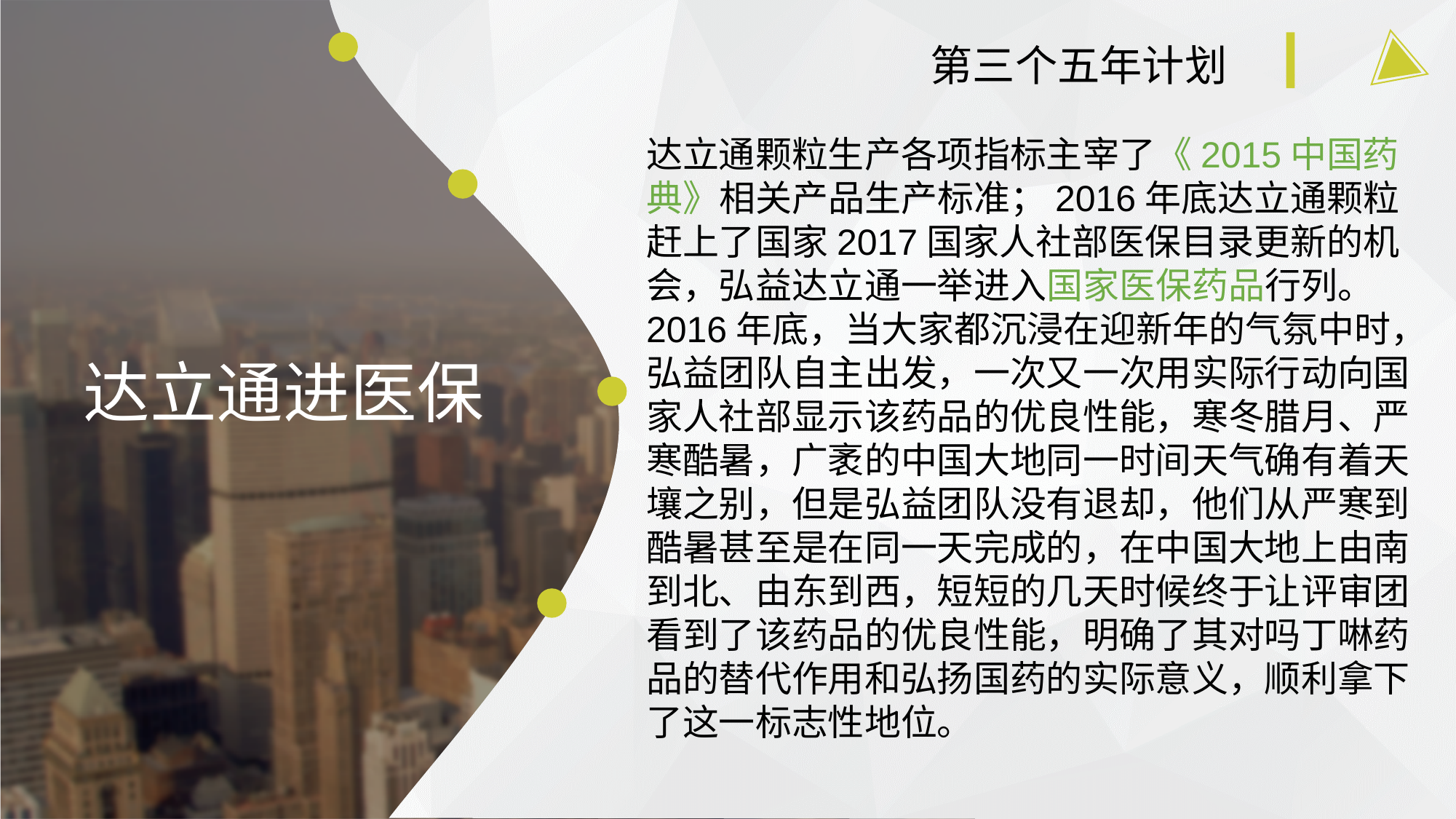

第三个五年计划

达立通颗粒生产各项指标主宰了《2015中国药典》相关产品生产标准；2016年底达立通颗粒赶上了国家2017国家人社部医保目录更新的机会，弘益达立通一举进入国家医保药品行列。
2016年底，当大家都沉浸在迎新年的气氛中时，弘益团队自主出发，一次又一次用实际行动向国家人社部显示该药品的优良性能，寒冬腊月、严寒酷暑，广袤的中国大地同一时间天气确有着天壤之别，但是弘益团队没有退却，他们从严寒到酷暑甚至是在同一天完成的，在中国大地上由南到北、由东到西，短短的几天时候终于让评审团看到了该药品的优良性能，明确了其对吗丁啉药品的替代作用和弘扬国药的实际意义，顺利拿下了这一标志性地位。

达立通进医保